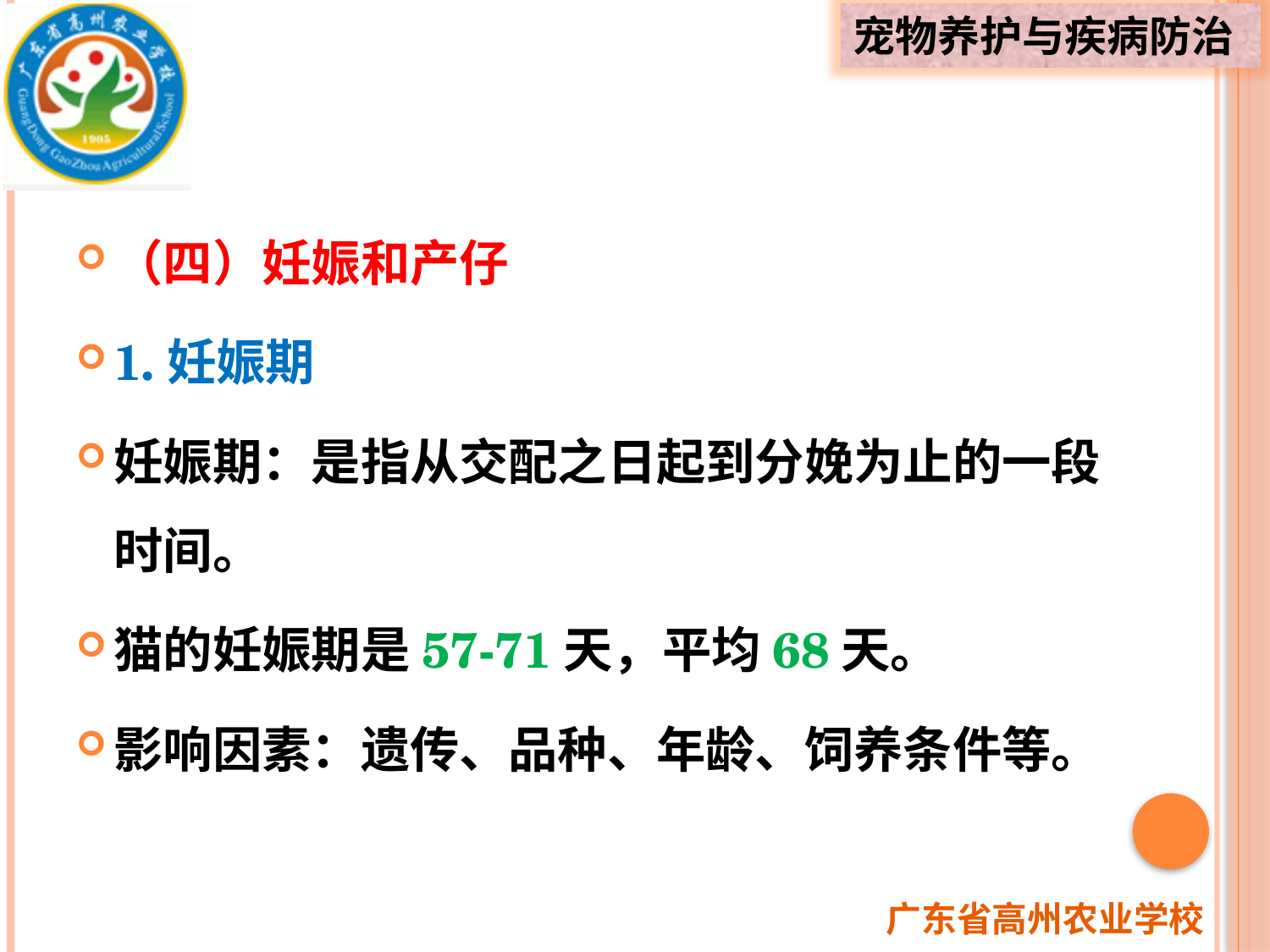

（四）妊娠和产仔
1.妊娠期
妊娠期：是指从交配之日起到分娩为止的一段时间。
猫的妊娠期是57-71天，平均68天。
影响因素：遗传、品种、年龄、饲养条件等。